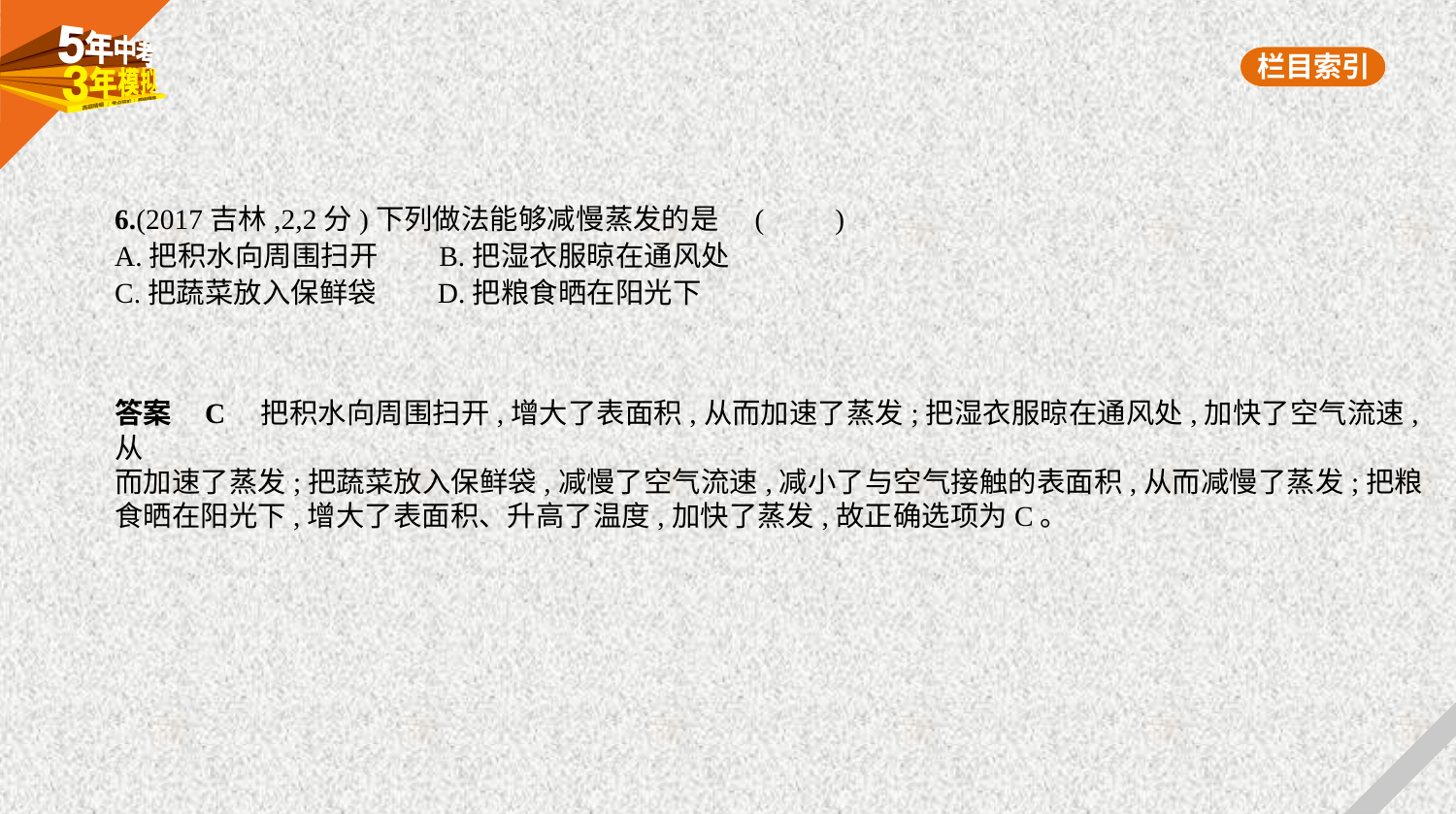

6.(2017吉林,2,2分)下列做法能够减慢蒸发的是 (　　)
A.把积水向周围扫开　    B.把湿衣服晾在通风处
C.把蔬菜放入保鲜袋　    D.把粮食晒在阳光下
答案    C　把积水向周围扫开,增大了表面积,从而加速了蒸发;把湿衣服晾在通风处,加快了空气流速,从
而加速了蒸发;把蔬菜放入保鲜袋,减慢了空气流速,减小了与空气接触的表面积,从而减慢了蒸发;把粮
食晒在阳光下,增大了表面积、升高了温度,加快了蒸发,故正确选项为C。